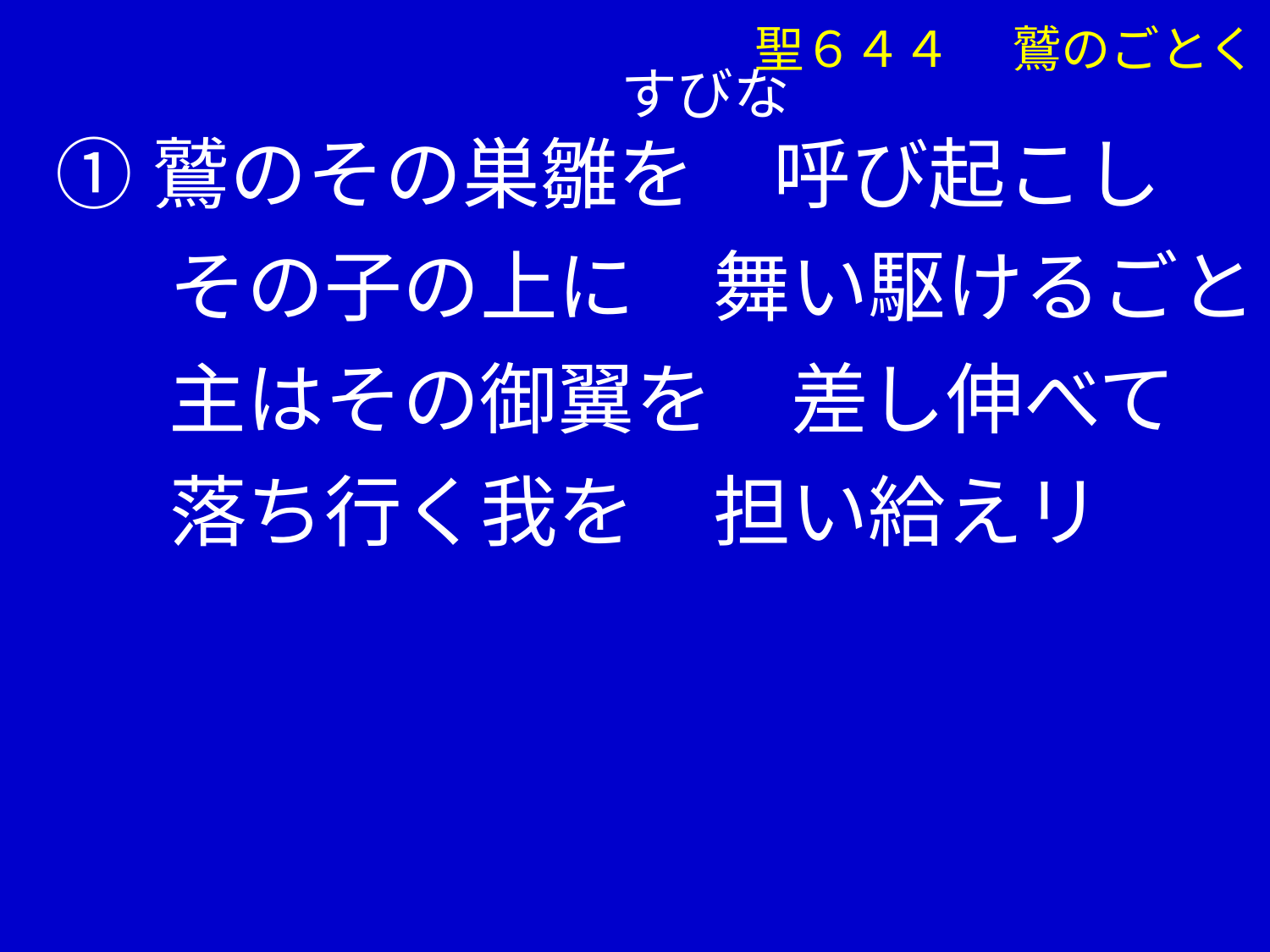

聖６４４　 鷲のごとく

　　　　　　　　　　すびな
①鷲のその巣雛を　呼び起こし
 　その子の上に　舞い駆けるごと
 　主はその御翼を　差し伸べて
 　落ち行く我を　担い給えリ